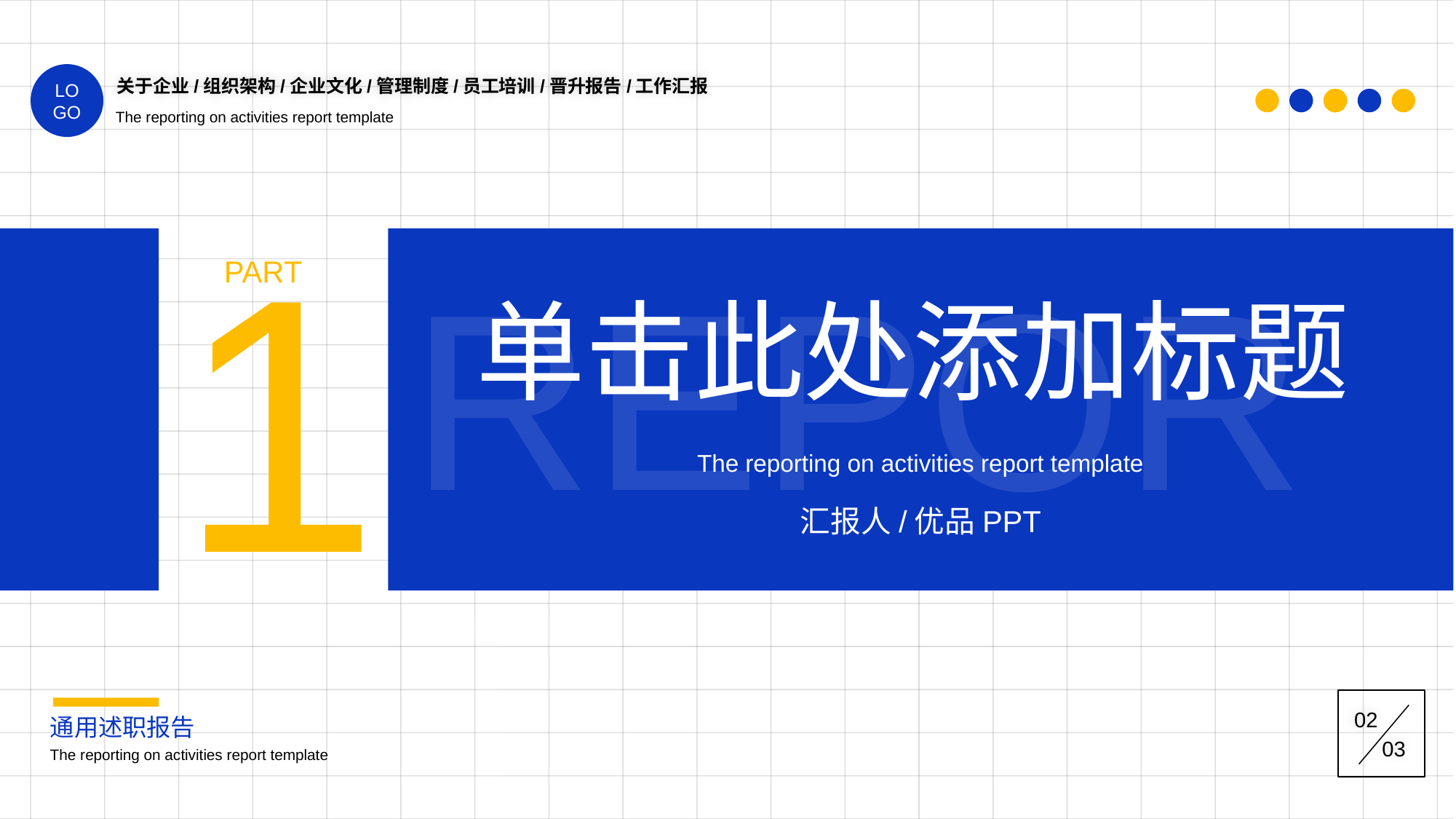

LOGO
关于企业/组织架构/企业文化/管理制度/员工培训/晋升报告/工作汇报
The reporting on activities report template

1
PART

REPORT
单击此处添加标题
The reporting on activities report template
汇报人/优品PPT

02
03

通用述职报告
The reporting on activities report template